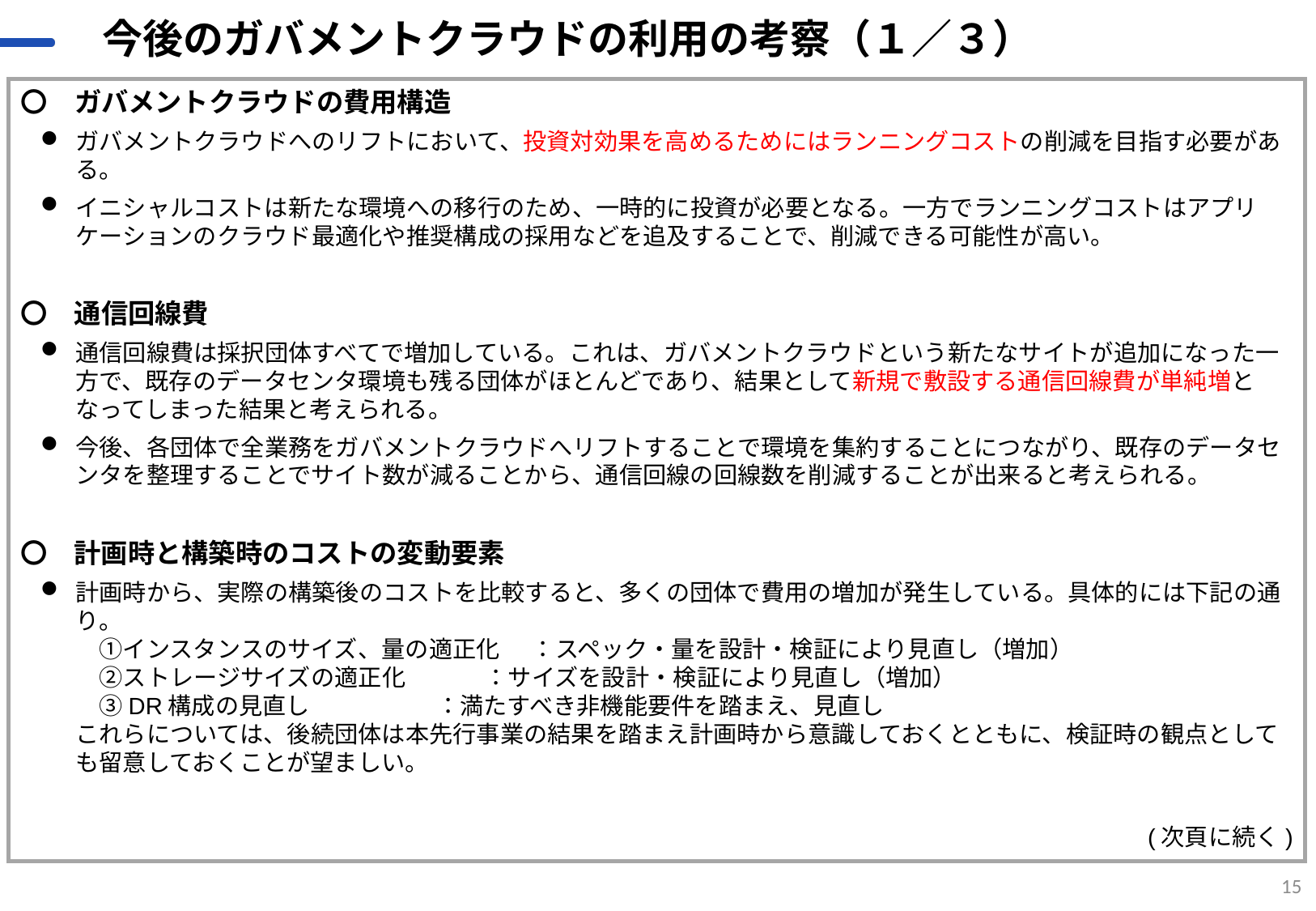

# 今後のガバメントクラウドの利用の考察（１／３）
〇　ガバメントクラウドの費用構造
ガバメントクラウドへのリフトにおいて、投資対効果を高めるためにはランニングコストの削減を目指す必要がある。
イニシャルコストは新たな環境への移行のため、一時的に投資が必要となる。一方でランニングコストはアプリケーションのクラウド最適化や推奨構成の採用などを追及することで、削減できる可能性が高い。

〇　通信回線費
通信回線費は採択団体すべてで増加している。これは、ガバメントクラウドという新たなサイトが追加になった一方で、既存のデータセンタ環境も残る団体がほとんどであり、結果として新規で敷設する通信回線費が単純増となってしまった結果と考えられる。
今後、各団体で全業務をガバメントクラウドへリフトすることで環境を集約することにつながり、既存のデータセンタを整理することでサイト数が減ることから、通信回線の回線数を削減することが出来ると考えられる。

〇　計画時と構築時のコストの変動要素
計画時から、実際の構築後のコストを比較すると、多くの団体で費用の増加が発生している。具体的には下記の通り。
　①インスタンスのサイズ、量の適正化      ：スペック・量を設計・検証により見直し（増加）
　②ストレージサイズの適正化               ：サイズを設計・検証により見直し（増加）
　③DR構成の見直し                        ：満たすべき非機能要件を踏まえ、見直し
これらについては、後続団体は本先行事業の結果を踏まえ計画時から意識しておくとともに、検証時の観点としても留意しておくことが望ましい。

(次頁に続く)

15